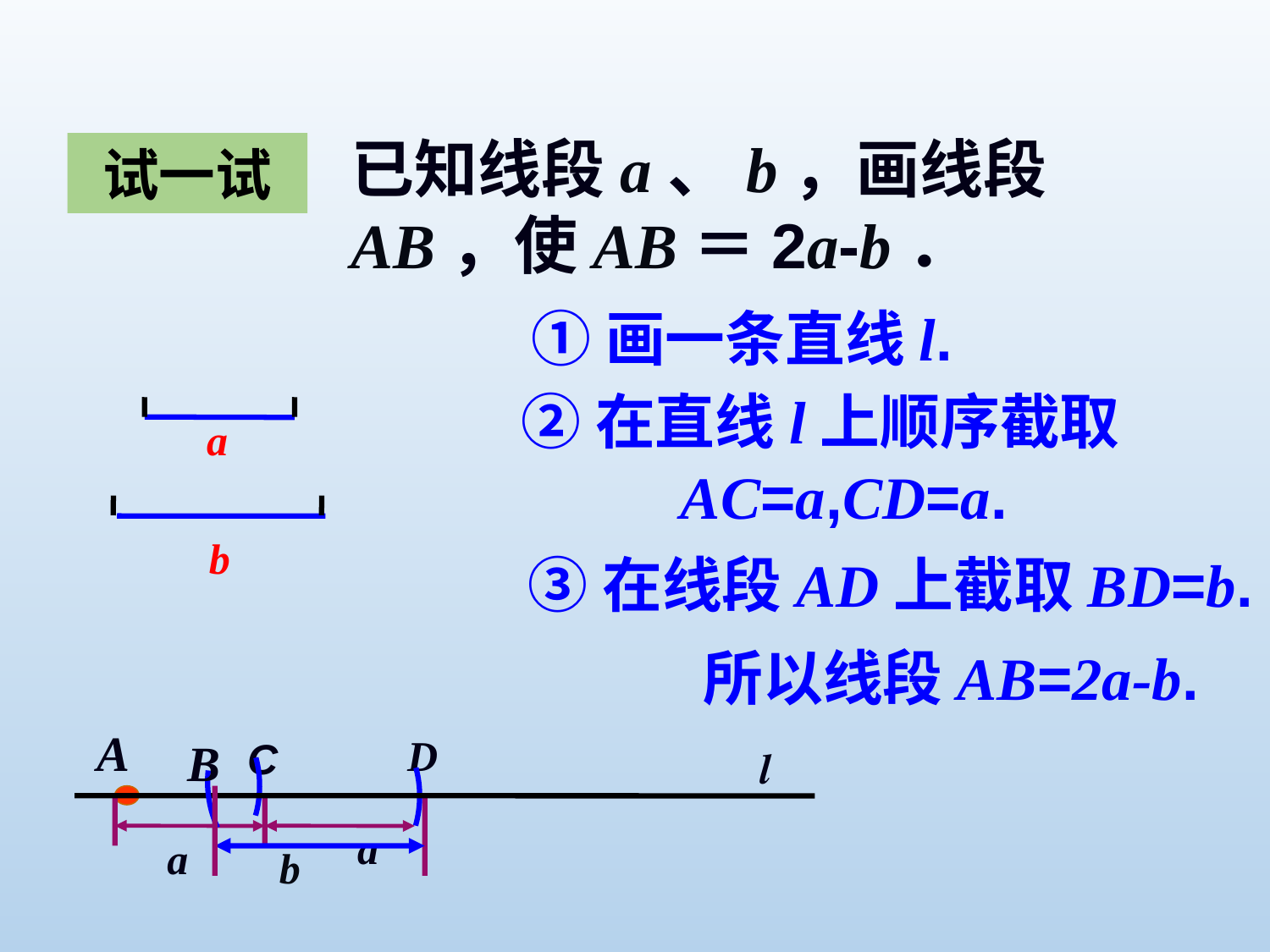

已知线段a、b，画线段AB，使AB＝2a-b．
试一试
①画一条直线l.
②在直线l上顺序截取
          AC=a,CD=a.

a
b
③在线段AD上截取BD=b.
所以线段AB=2a-b.
A
D
B
C
l

a
a
b